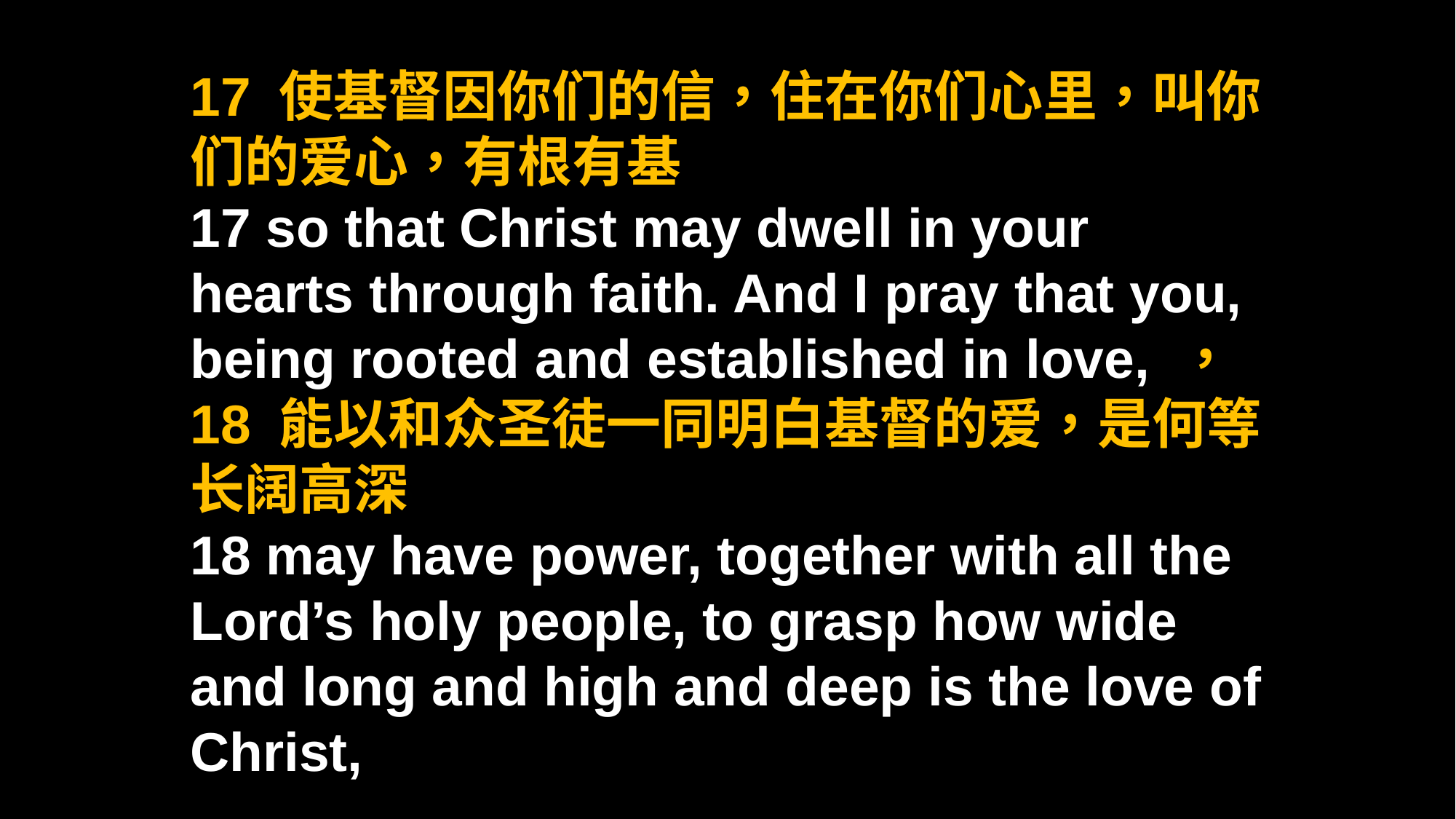

17 使基督因你们的信，住在你们心里，叫你们的爱心，有根有基
17 so that Christ may dwell in your hearts through faith. And I pray that you, being rooted and established in love, ，
18 能以和众圣徒一同明白基督的爱，是何等长阔高深
18 may have power, together with all the Lord’s holy people, to grasp how wide and long and high and deep is the love of Christ,